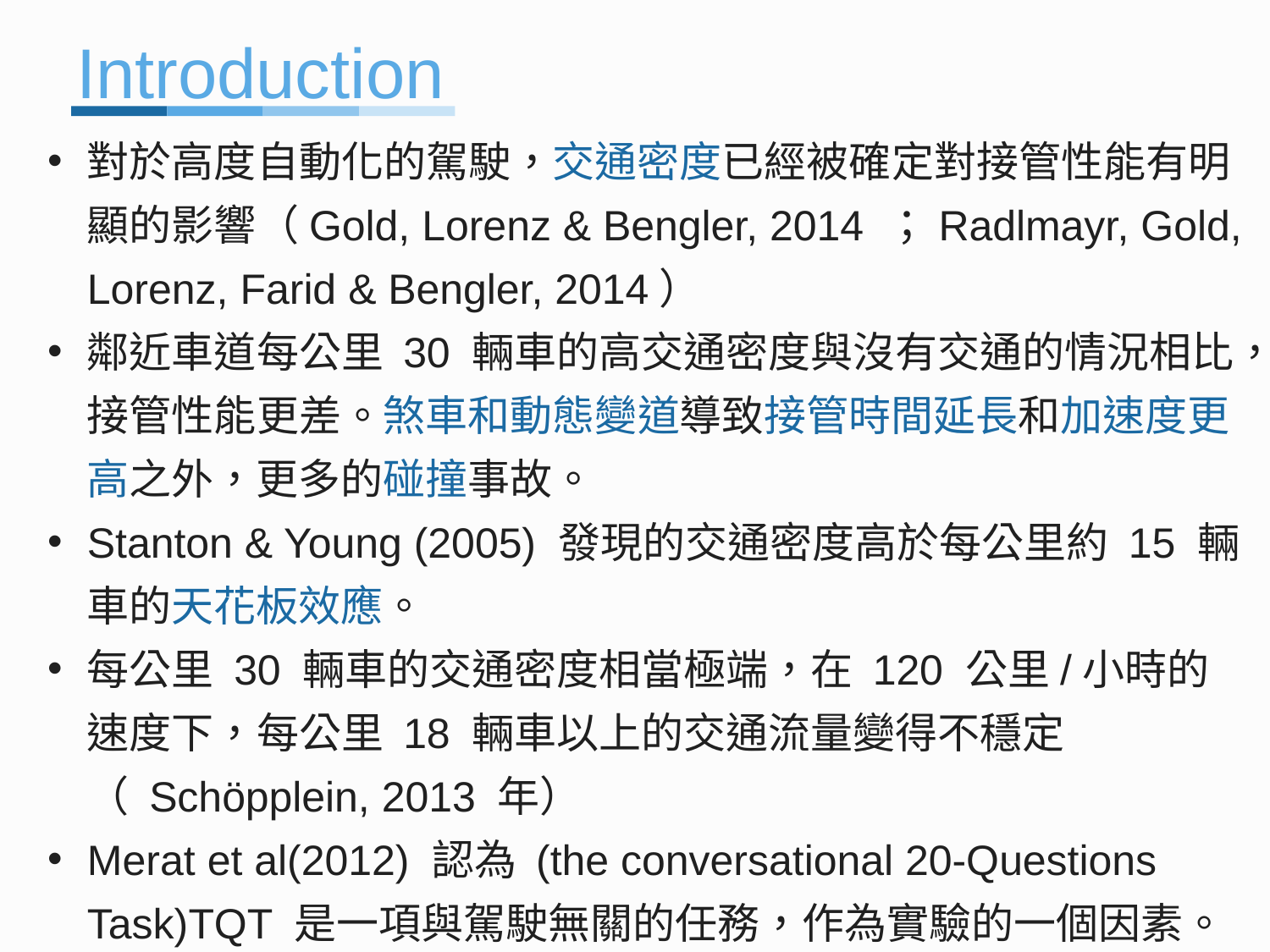

# Introduction

對於高度自動化的駕駛，交通密度已經被確定對接管性能有明顯的影響（Gold, Lorenz & Bengler, 2014 ；Radlmayr, Gold, Lorenz, Farid & Bengler, 2014）
鄰近車道每公里 30 輛車的高交通密度與沒有交通的情況相比，接管性能更差。煞車和動態變道導致接管時間延長和加速度更高之外，更多的碰撞事故。
Stanton & Young (2005) 發現的交通密度高於每公里約 15 輛車的天花板效應。
每公里 30 輛車的交通密度相當極端，在 120 公里/小時的速度下，每公里 18 輛車以上的交通流量變得不穩定（ Schöpplein, 2013 年）
Merat et al(2012) 認為 (the conversational 20-Questions Task)TQT 是一項與駕駛無關的任務，作為實驗的一個因素。